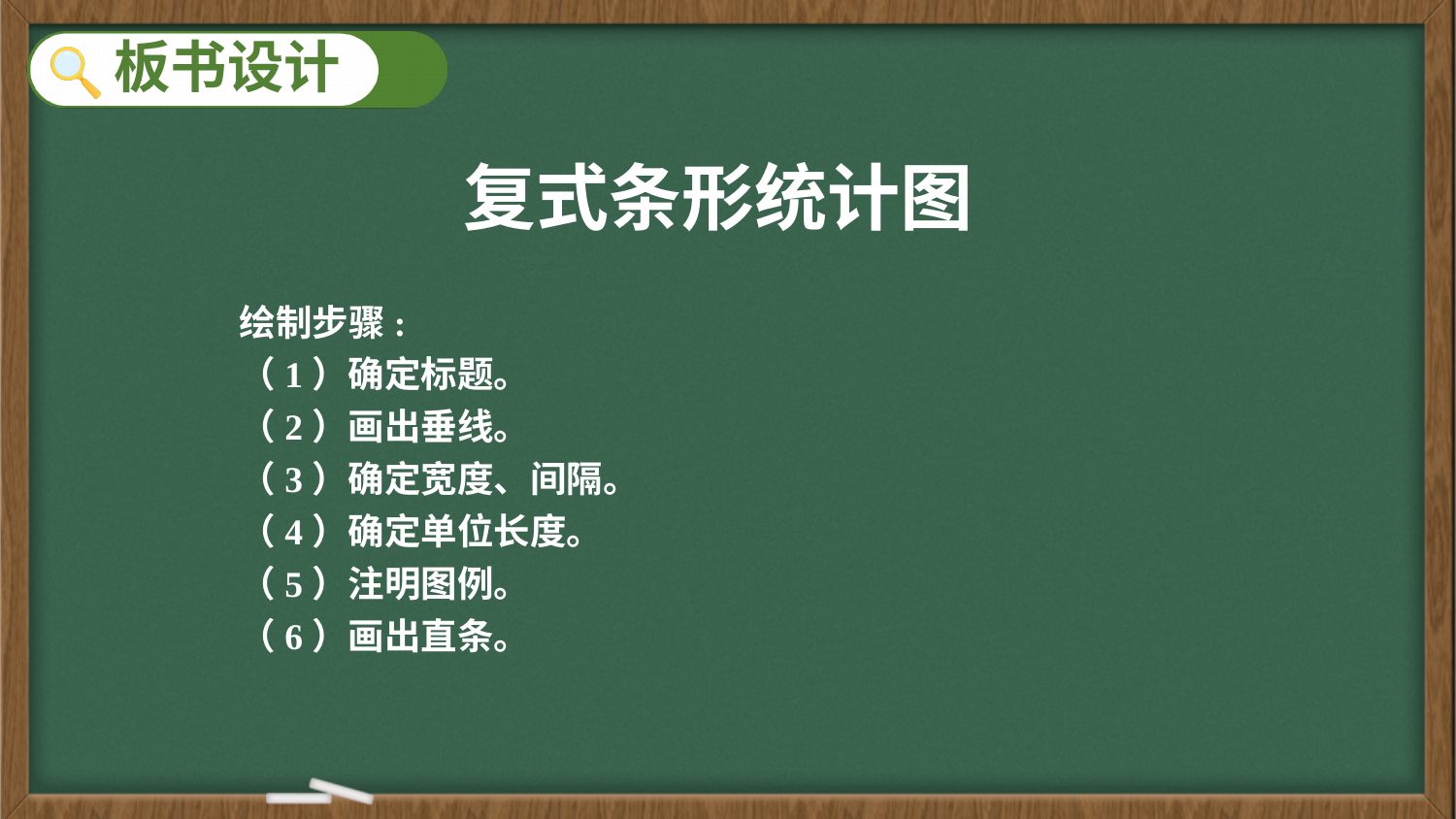

复式条形统计图
绘制步骤:
（1）确定标题。
（2）画出垂线。
（3）确定宽度、间隔。
（4）确定单位长度。
（5）注明图例。
（6）画出直条。